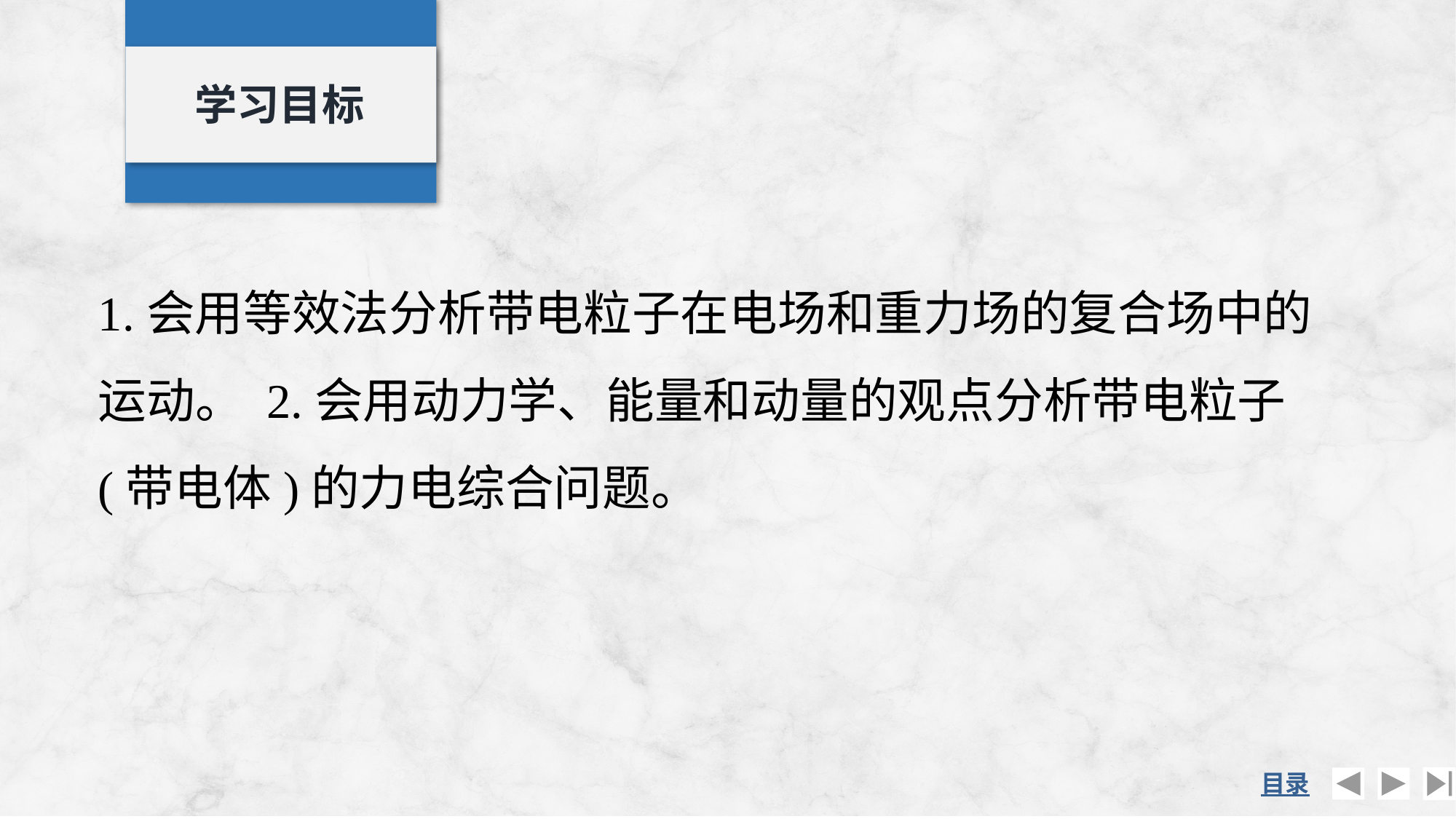

学习目标
1.会用等效法分析带电粒子在电场和重力场的复合场中的运动。 2.会用动力学、能量和动量的观点分析带电粒子(带电体)的力电综合问题。